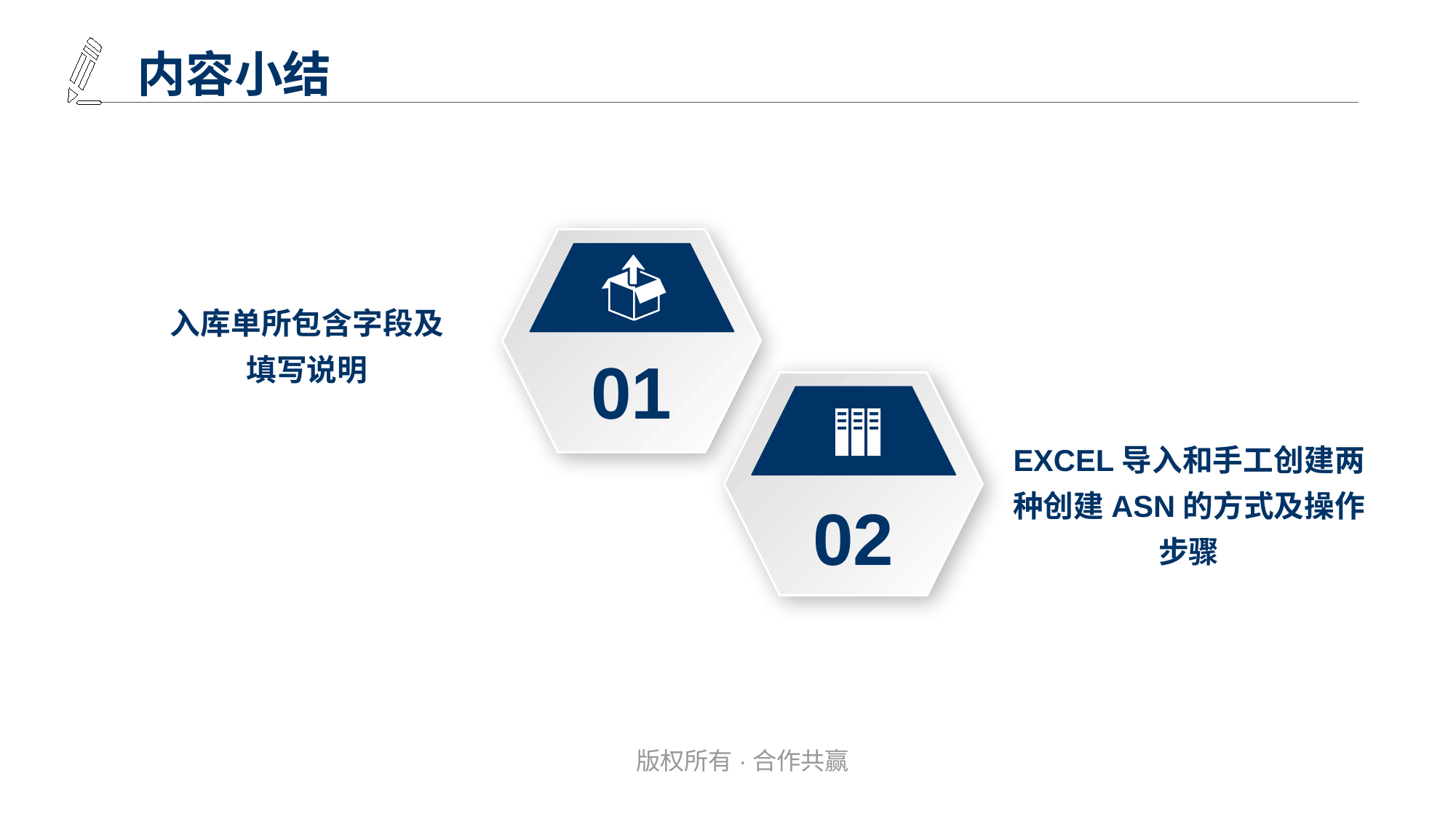

内容小结

01

入库单所包含字段及填写说明

02

EXCEL导入和手工创建两种创建ASN的方式及操作步骤